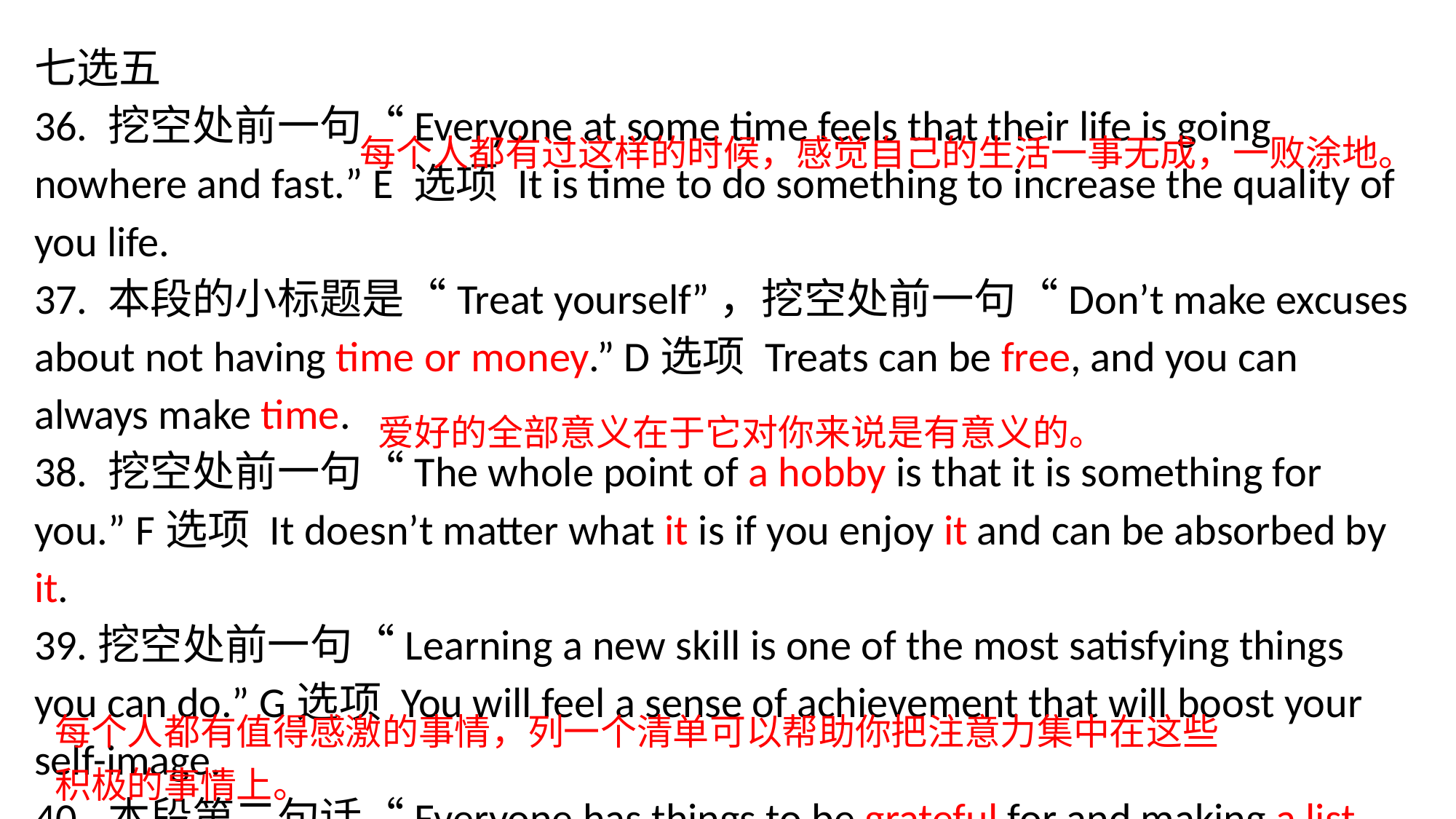

七选五
36. 挖空处前一句“Everyone at some time feels that their life is going nowhere and fast.” E 选项 It is time to do something to increase the quality of you life.
37. 本段的小标题是“Treat yourself”，挖空处前一句“Don’t make excuses about not having time or money.” D选项 Treats can be free, and you can always make time.
38. 挖空处前一句“The whole point of a hobby is that it is something for you.” F选项 It doesn’t matter what it is if you enjoy it and can be absorbed by it.
39.挖空处前一句“Learning a new skill is one of the most satisfying things you can do.” G选项 You will feel a sense of achievement that will boost your self-image.
40. 本段第二句话“Everyone has things to be grateful for and making a list helps to concentrate your mind on these positives.” B选项 Create a gratitude list.
每个人都有过这样的时候，感觉自己的生活一事无成，一败涂地。
爱好的全部意义在于它对你来说是有意义的。
每个人都有值得感激的事情，列一个清单可以帮助你把注意力集中在这些积极的事情上。